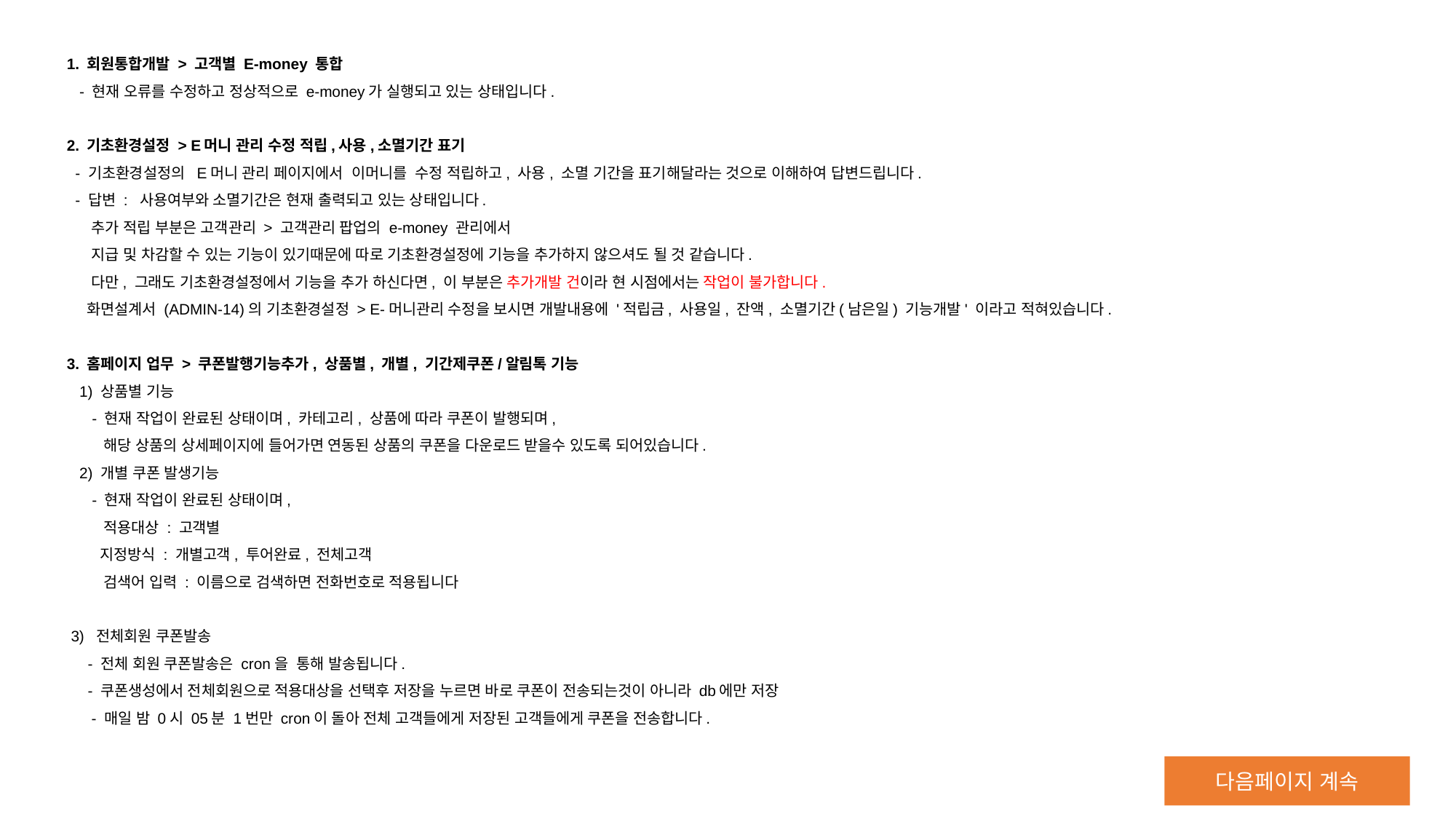

1. 회원통합개발 > 고객별 E-money 통합
   - 현재 오류를 수정하고 정상적으로 e-money가 실행되고 있는 상태입니다.
2. 기초환경설정 > E머니 관리 수정 적립,사용,소멸기간 표기
  - 기초환경설정의  E머니 관리 페이지에서  이머니를  수정 적립하고, 사용, 소멸 기간을 표기해달라는 것으로 이해하여 답변드립니다.
  - 답변 :  사용여부와 소멸기간은 현재 출력되고 있는 상태입니다.
     추가 적립 부분은 고객관리 > 고객관리 팝업의 e-money 관리에서
     지급 및 차감할 수 있는 기능이 있기때문에 따로 기초환경설정에 기능을 추가하지 않으셔도 될 것 같습니다.
     다만, 그래도 기초환경설정에서 기능을 추가 하신다면, 이 부분은 추가개발 건이라 현 시점에서는 작업이 불가합니다.
    화면설계서 (ADMIN-14)의 기초환경설정 > E-머니관리 수정을 보시면 개발내용에 '적립금, 사용일, 잔액, 소멸기간(남은일) 기능개발' 이라고 적혀있습니다.

3. 홈페이지 업무 > 쿠폰발행기능추가, 상품별, 개별, 기간제쿠폰/알림톡 기능
   1) 상품별 기능
      - 현재 작업이 완료된 상태이며, 카테고리, 상품에 따라 쿠폰이 발행되며,
        해당 상품의 상세페이지에 들어가면 연동된 상품의 쿠폰을 다운로드 받을수 있도록 되어있습니다.
   2) 개별 쿠폰 발생기능
      - 현재 작업이 완료된 상태이며,
        적용대상 : 고객별
        지정방식 : 개별고객, 투어완료, 전체고객
        검색어 입력 : 이름으로 검색하면 전화번호로 적용됩니다

 3)  전체회원 쿠폰발송
     - 전체 회원 쿠폰발송은 cron을  통해 발송됩니다.
     - 쿠폰생성에서 전체회원으로 적용대상을 선택후 저장을 누르면 바로 쿠폰이 전송되는것이 아니라 db에만 저장
     - 매일 밤 0시 05분 1번만 cron이 돌아 전체 고객들에게 저장된 고객들에게 쿠폰을 전송합니다.

다음페이지 계속